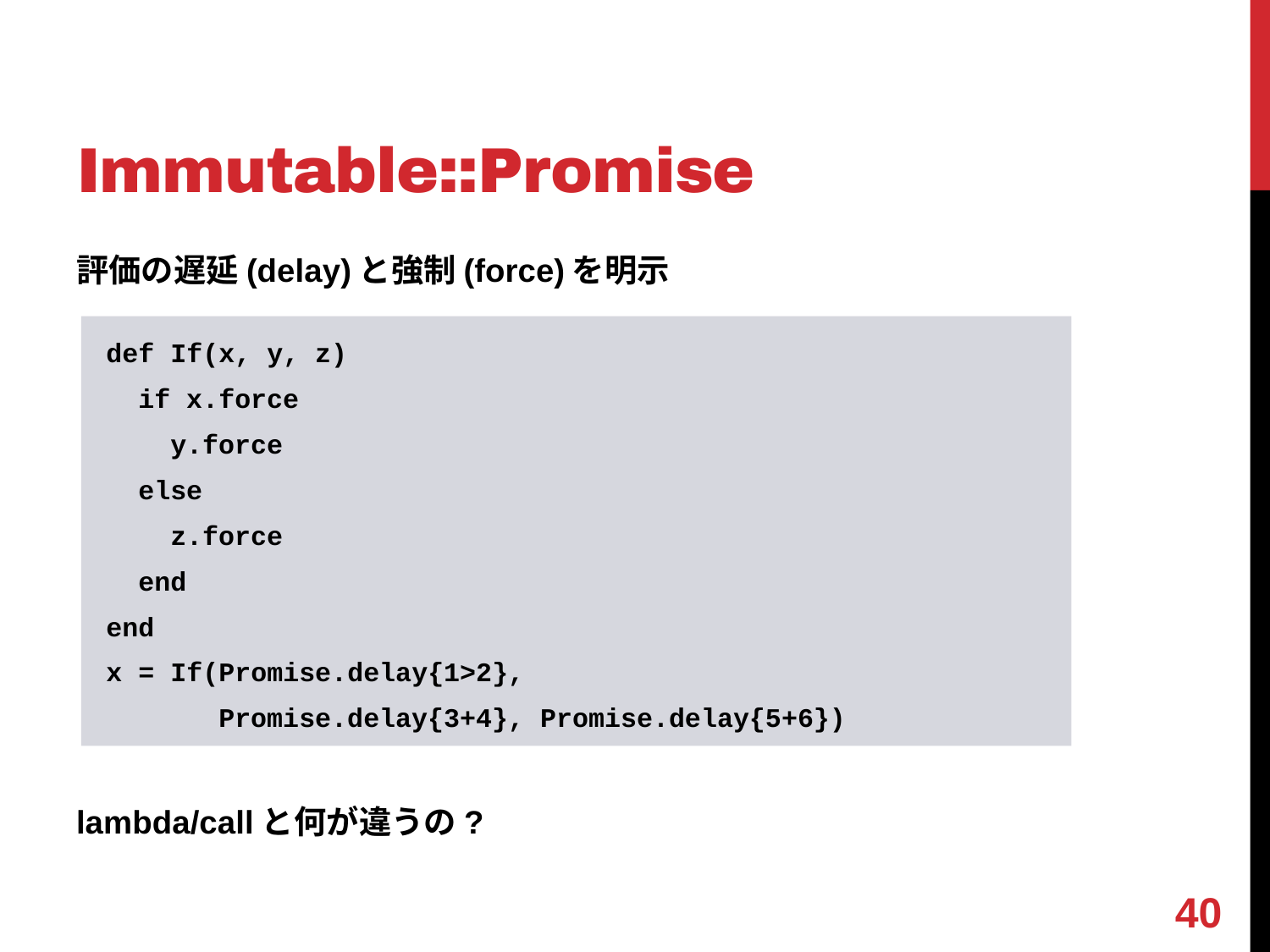

# Immutable::Promise
評価の遅延(delay)と強制(force)を明示

lambda/callと何が違うの?
def If(x, y, z)
  if x.force
    y.force
  else
    z.force
  end
end
x = If(Promise.delay{1>2},
       Promise.delay{3+4}, Promise.delay{5+6})
40